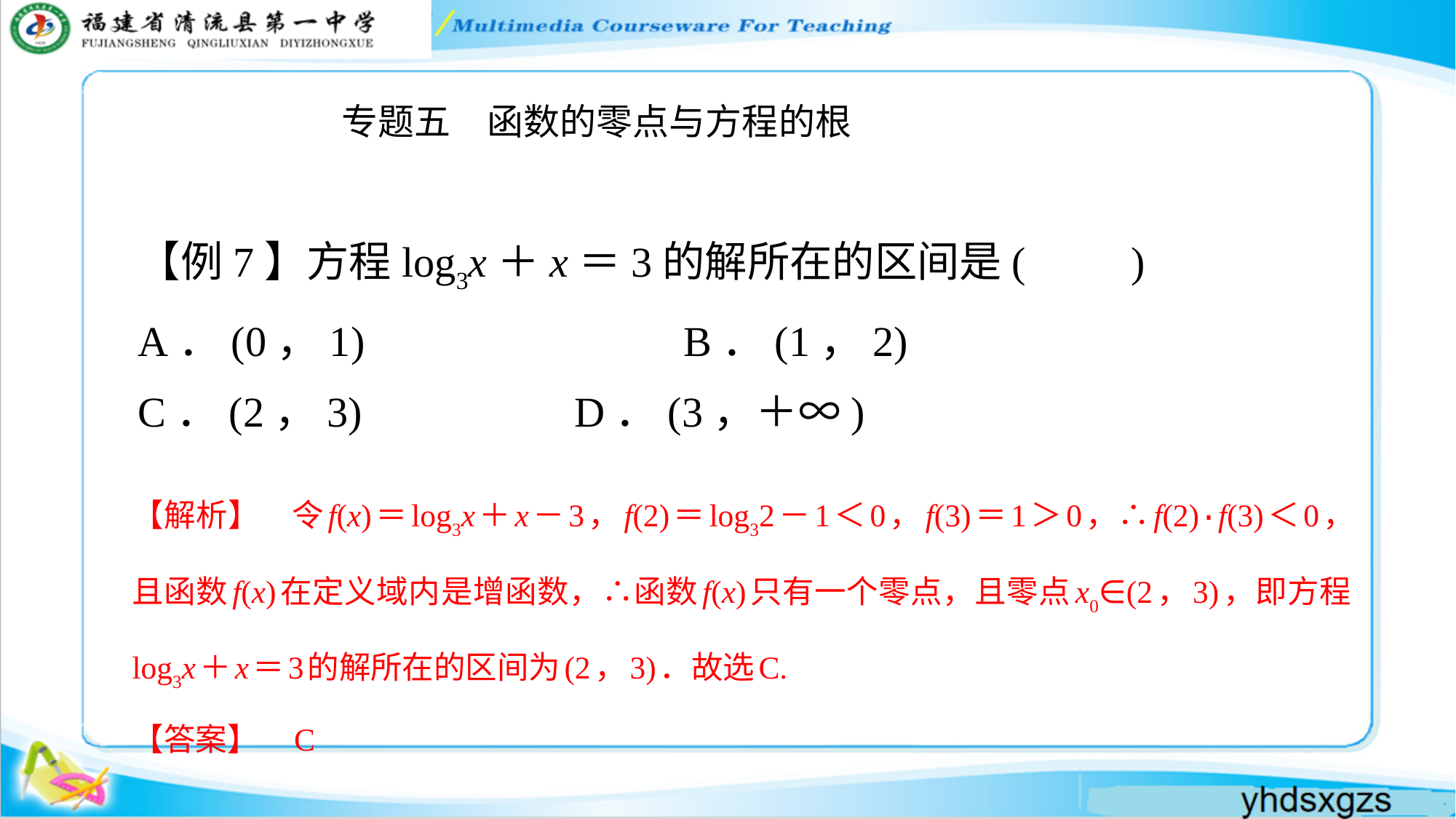

专题五　函数的零点与方程的根
【例7】方程log3x＋x＝3的解所在的区间是(　　)
A．(0，1)　　　　　	B．(1，2)
C．(2，3)  		D．(3，＋∞)
【解析】　令f(x)＝log3x＋x－3，f(2)＝log32－1＜0，f(3)＝1＞0，∴f(2)·f(3)＜0，且函数f(x)在定义域内是增函数，∴函数f(x)只有一个零点，且零点x0∈(2，3)，即方程log3x＋x＝3的解所在的区间为(2，3)．故选C.
【答案】　C